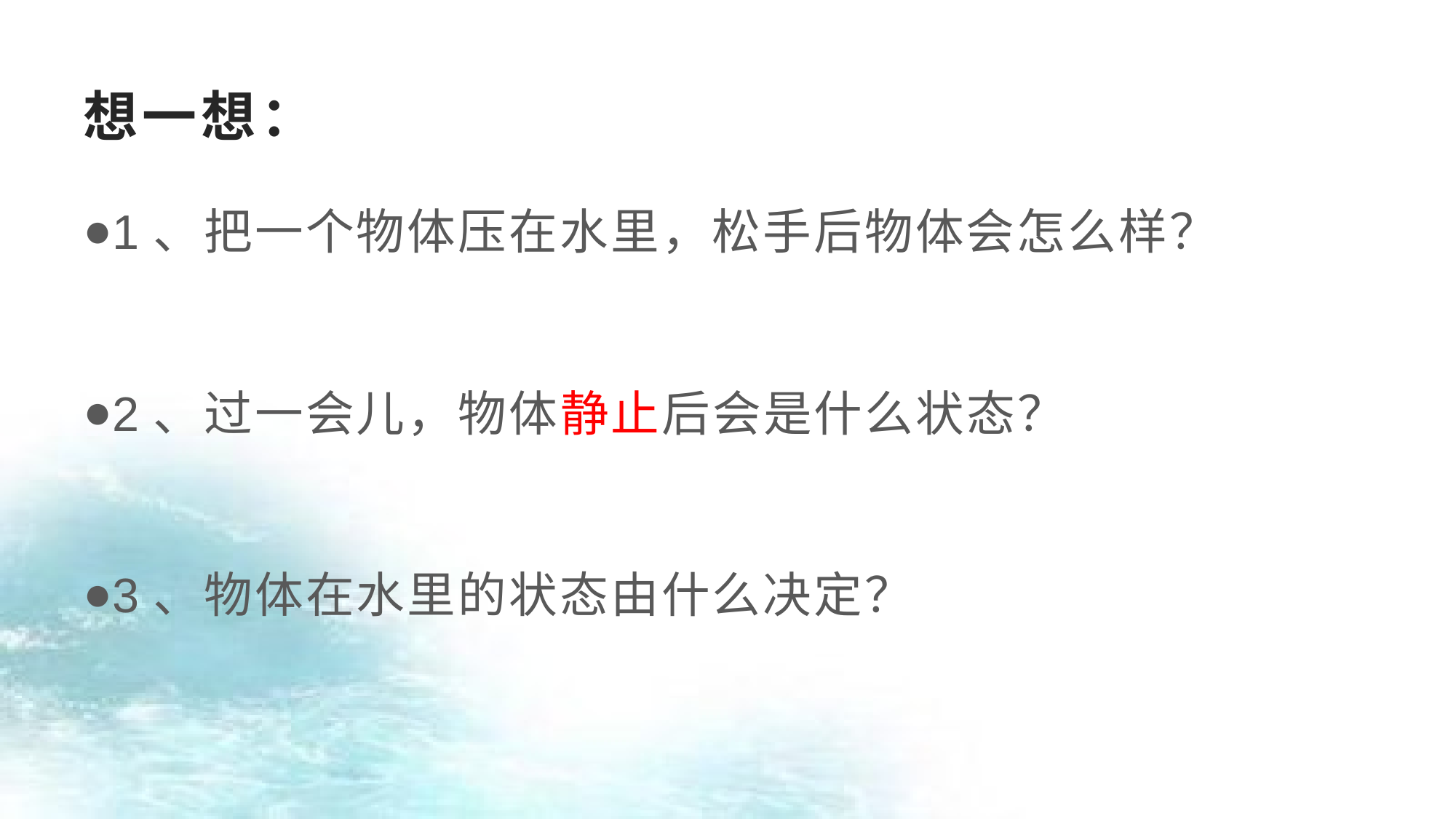

# 想一想：
1、把一个物体压在水里，松手后物体会怎么样？

2、过一会儿，物体静止后会是什么状态？

3、物体在水里的状态由什么决定？